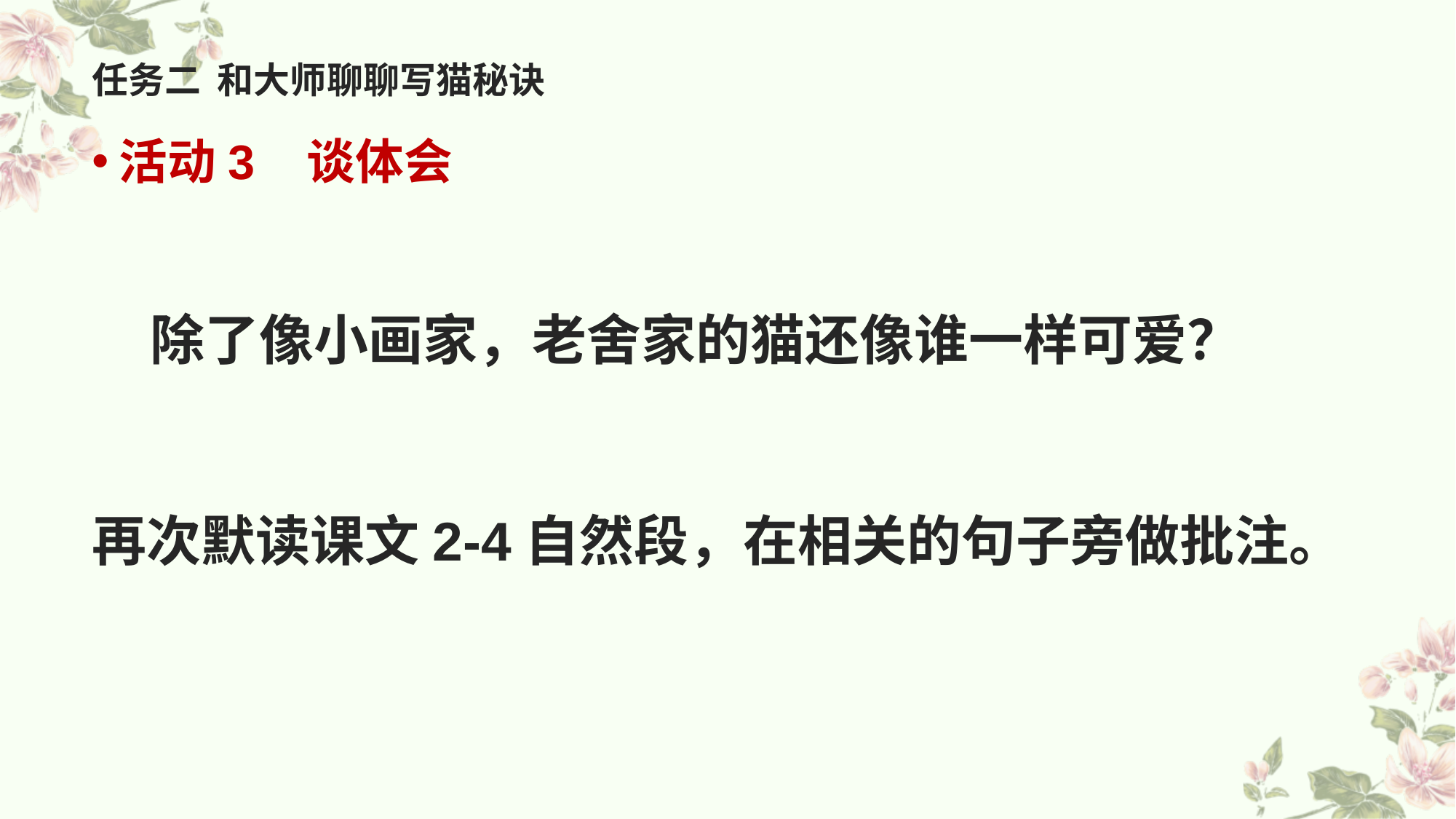

# 任务二  和大师聊聊写猫秘诀
活动3   谈体会

     除了像小画家，老舍家的猫还像谁一样可爱？

再次默读课文2-4自然段，在相关的句子旁做批注。